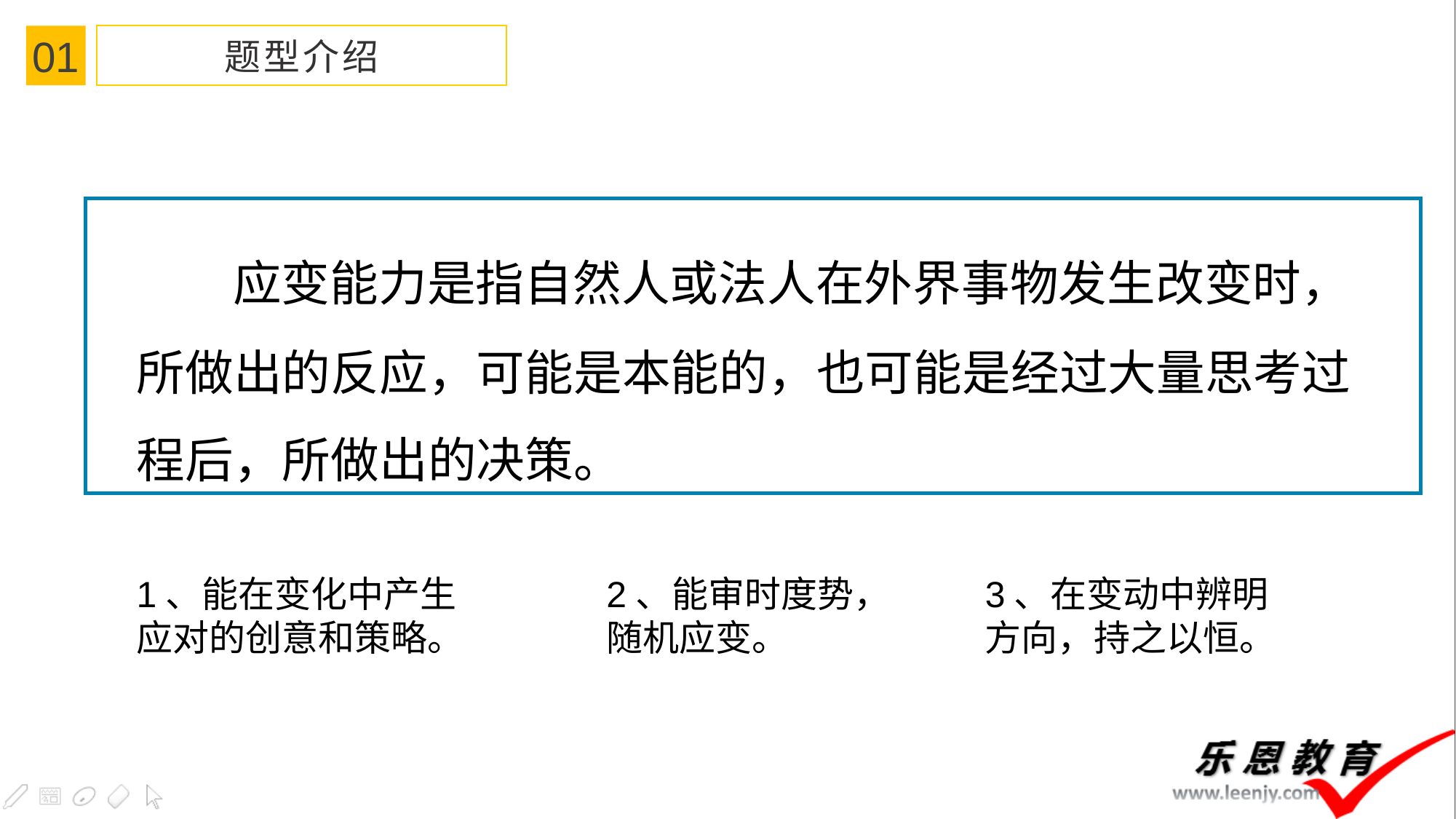

01
题型介绍

      应变能力是指自然人或法人在外界事物发生改变时，所做出的反应，可能是本能的，也可能是经过大量思考过程后，所做出的决策。

1、能在变化中产生应对的创意和策略。
2、能审时度势，随机应变。
3、在变动中辨明方向，持之以恒。